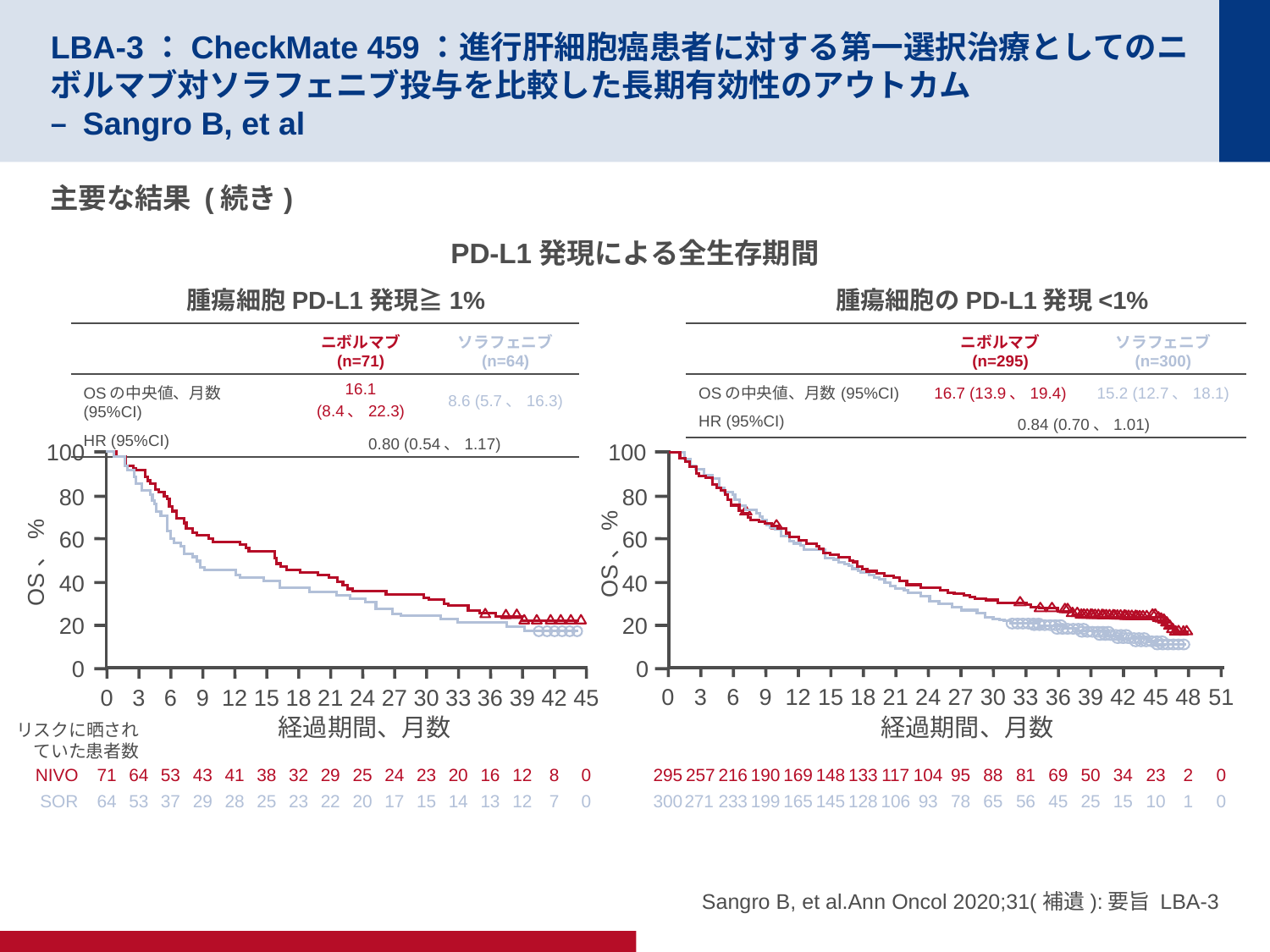

# LBA-3：CheckMate 459：進行肝細胞癌患者に対する第一選択治療としてのニボルマブ対ソラフェニブ投与を比較した長期有効性のアウトカム – Sangro B, et al
主要な結果 (続き)
PD-L1発現による全生存期間
腫瘍細胞PD-L1発現≧1%
腫瘍細胞のPD-L1発現<1%
|  | ニボルマブ (n=71) | ソラフェニブ (n=64) |
| --- | --- | --- |
| OSの中央値、月数(95%CI) | 16.1 (8.4、22.3) | 8.6 (5.7、16.3) |
| HR (95%CI) | 0.80 (0.54、1.17) |  |
|  | ニボルマブ (n=295) | ソラフェニブ (n=300) |
| --- | --- | --- |
| OSの中央値、月数(95%CI) | 16.7 (13.9、19.4) | 15.2 (12.7、18.1) |
| HR (95%CI) | 0.84 (0.70、1.01) |  |
100

80

60

OS、%
40

20

0

100

80

60

40

20

0

OS、%

0
3
6
9
12
15
18
21
24
27
30
33
36
39
42
45
48
51

0
3
6
9
12
15
18
21
24
27
30
33
36
39
42
45
経過期間、月数
経過期間、月数
リスクに晒されていた患者数
NIVO
71
64
53
43
41
38
32
29
25
24
23
20
16
12
8
0
295
257
216
190
169
148
133
117
104
95
88
81
69
50
34
23
2
0
SOR
64
53
37
29
28
25
23
22
20
17
15
14
13
12
7
0
300
271
233
199
165
145
128
106
93
78
65
56
45
25
15
10
1
0
Sangro B, et al.Ann Oncol 2020;31(補遺):要旨 LBA-3